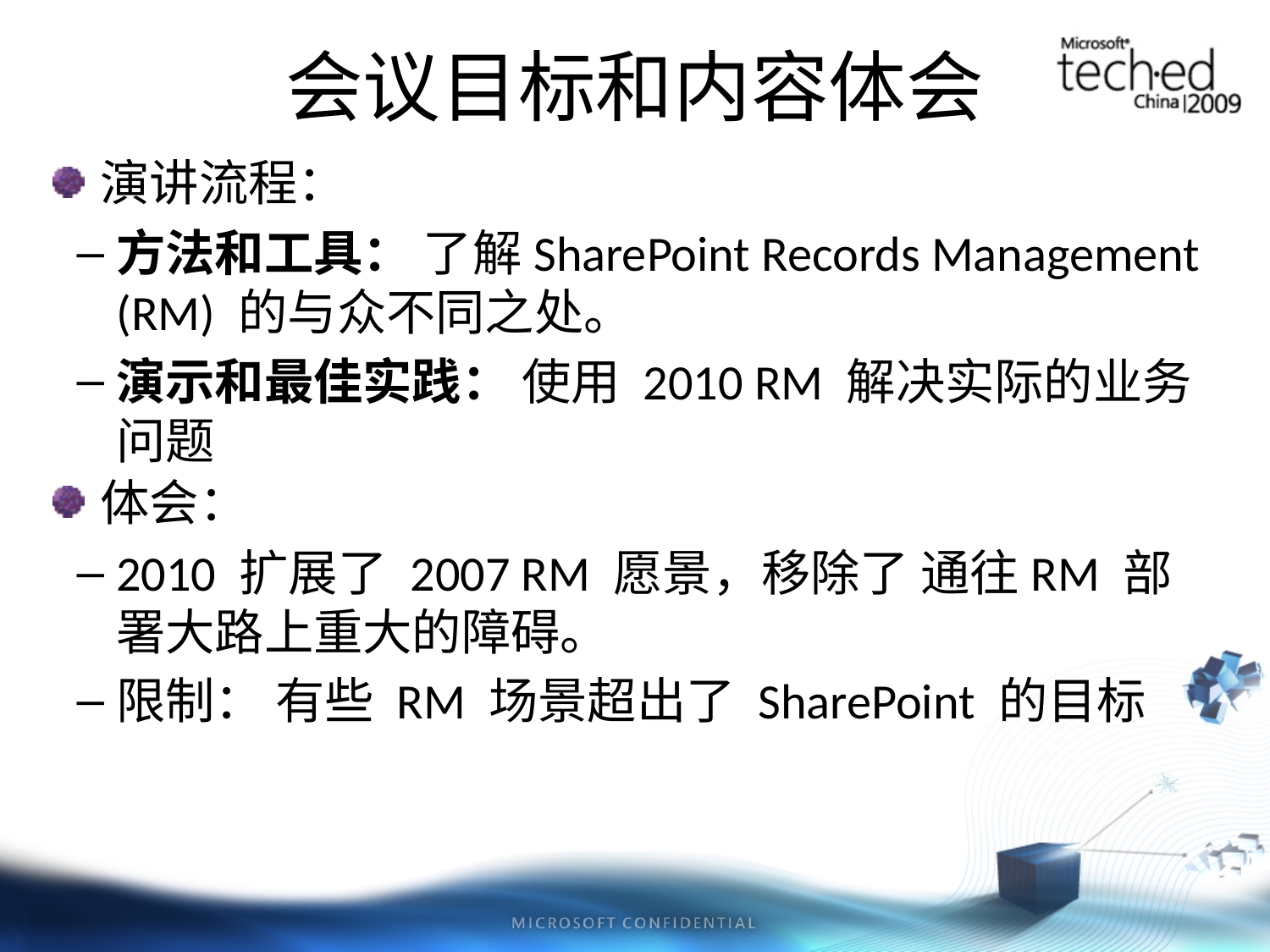

# 会议目标和内容体会
演讲流程：
方法和工具： 了解SharePoint Records Management (RM) 的与众不同之处。
演示和最佳实践： 使用 2010 RM 解决实际的业务问题
体会：
2010 扩展了 2007 RM 愿景，移除了 通往RM 部署大路上重大的障碍。
限制： 有些 RM 场景超出了 SharePoint 的目标